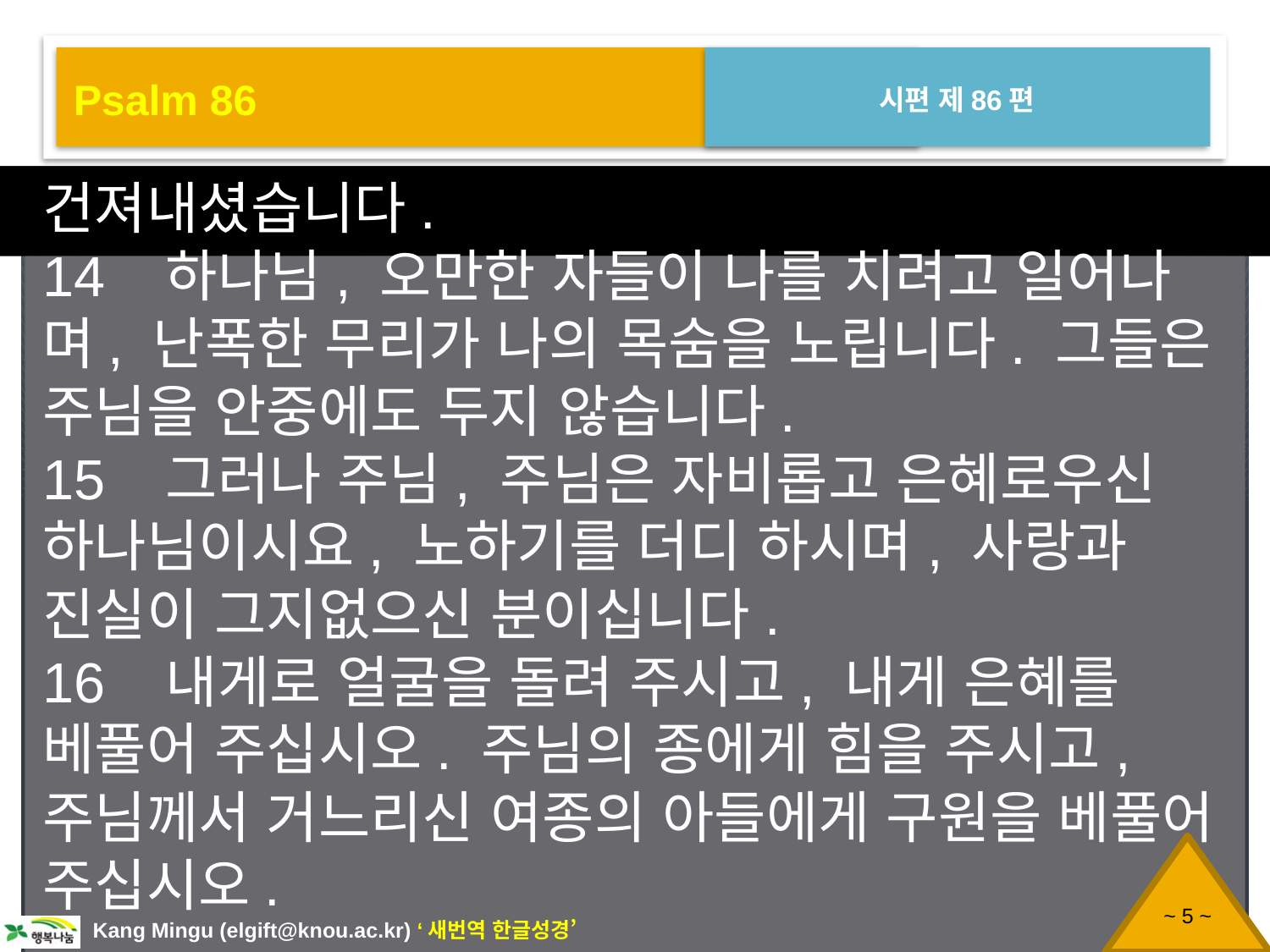

Psalm 86
시편 제86편
건져내셨습니다.
14   하나님, 오만한 자들이 나를 치려고 일어나며, 난폭한 무리가 나의 목숨을 노립니다. 그들은 주님을 안중에도 두지 않습니다.
15   그러나 주님, 주님은 자비롭고 은혜로우신 하나님이시요, 노하기를 더디 하시며, 사랑과 진실이 그지없으신 분이십니다.
16   내게로 얼굴을 돌려 주시고, 내게 은혜를 베풀어 주십시오. 주님의 종에게 힘을 주시고, 주님께서 거느리신 여종의 아들에게 구원을 베풀어 주십시오.